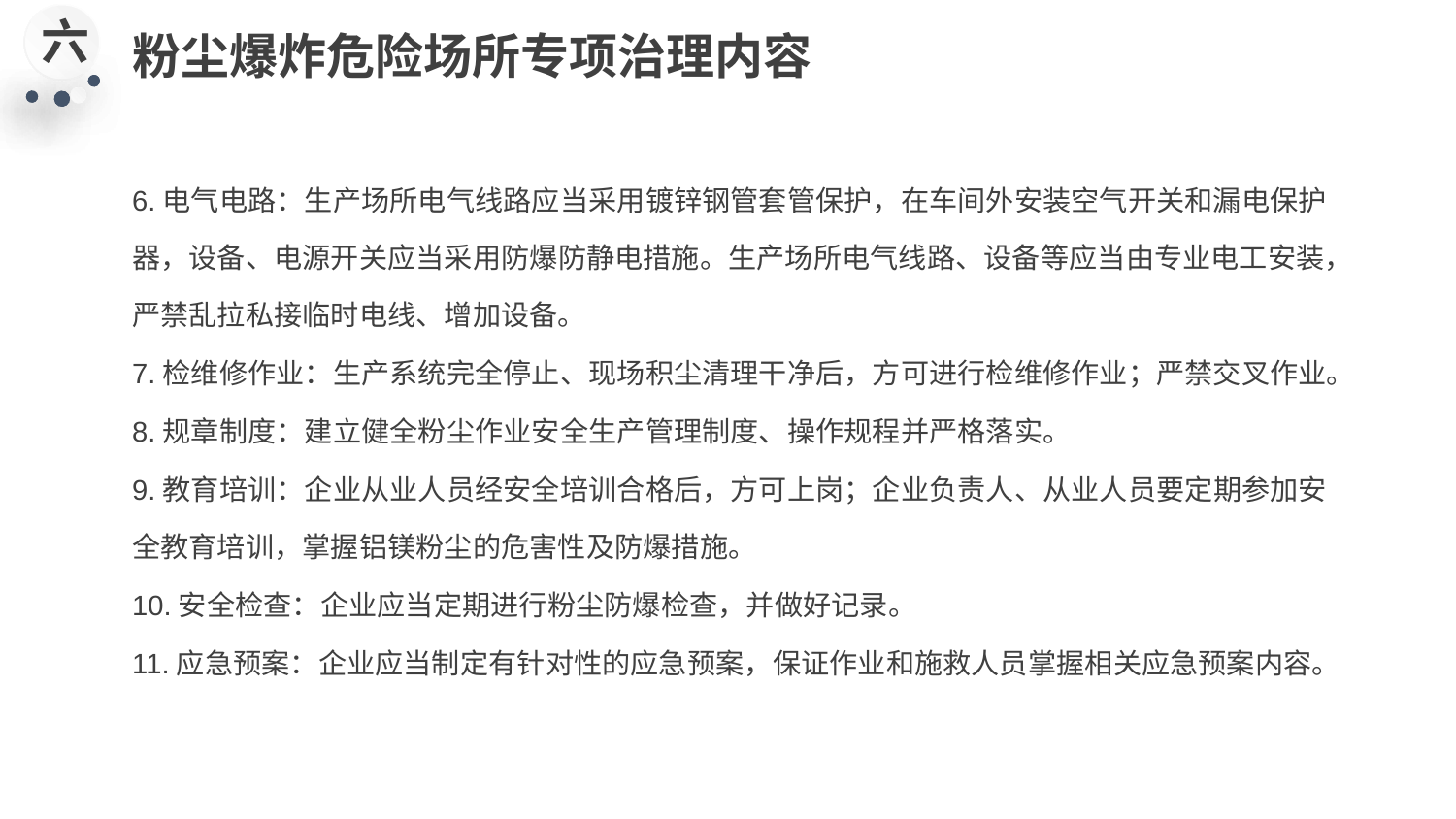

六
粉尘爆炸危险场所专项治理内容
6.电气电路：生产场所电气线路应当采用镀锌钢管套管保护，在车间外安装空气开关和漏电保护器，设备、电源开关应当采用防爆防静电措施。生产场所电气线路、设备等应当由专业电工安装，严禁乱拉私接临时电线、增加设备。
7.检维修作业：生产系统完全停止、现场积尘清理干净后，方可进行检维修作业；严禁交叉作业。
8.规章制度：建立健全粉尘作业安全生产管理制度、操作规程并严格落实。
9.教育培训：企业从业人员经安全培训合格后，方可上岗；企业负责人、从业人员要定期参加安全教育培训，掌握铝镁粉尘的危害性及防爆措施。
10.安全检查：企业应当定期进行粉尘防爆检查，并做好记录。
11.应急预案：企业应当制定有针对性的应急预案，保证作业和施救人员掌握相关应急预案内容。